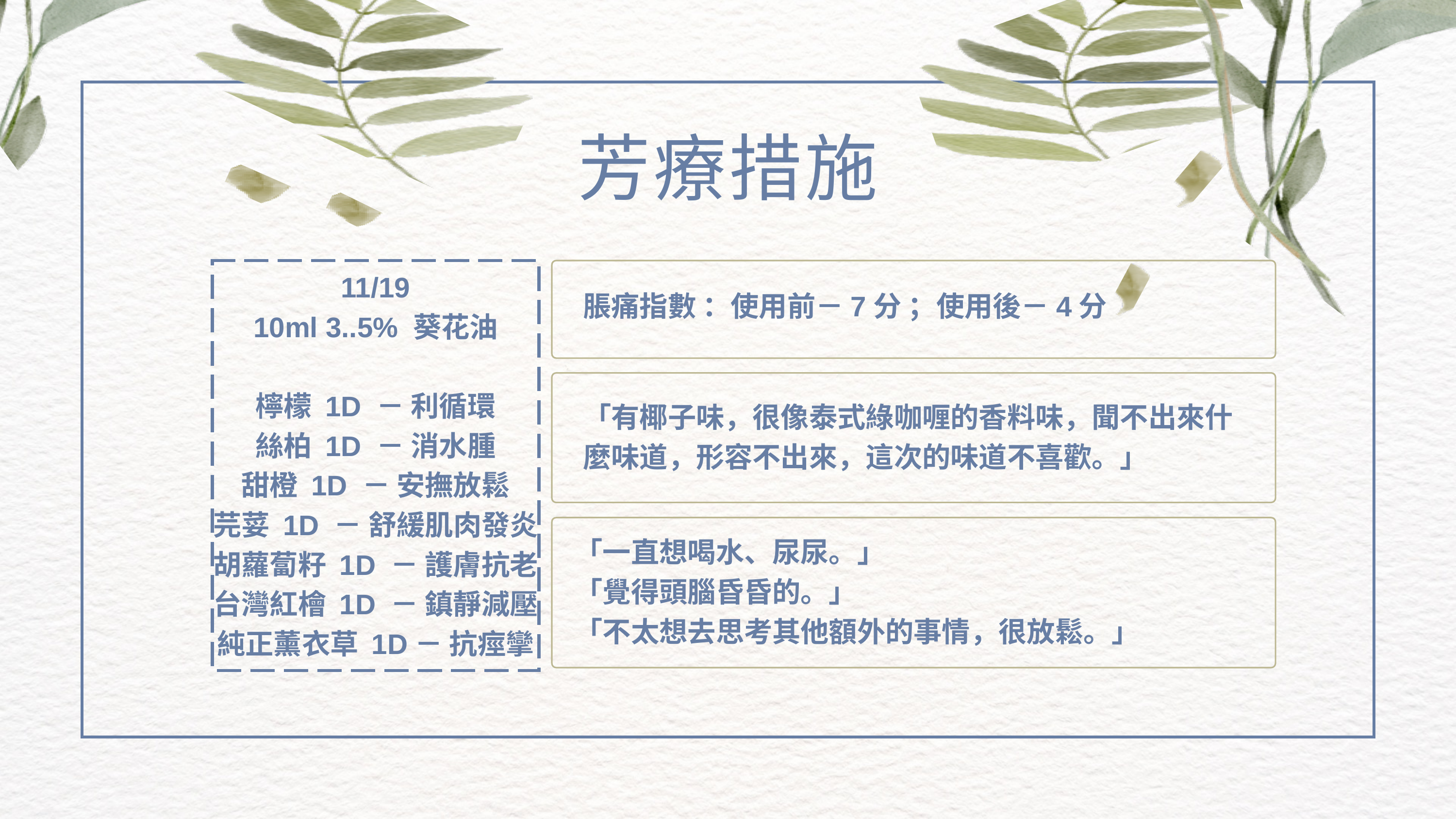

芳療措施

11/19
10ml 3..5% 葵花油

檸檬 1D － 利循環
絲柏 1D － 消水腫
甜橙 1D － 安撫放鬆
芫荽 1D － 舒緩肌肉發炎
胡蘿蔔籽 1D － 護膚抗老
台灣紅檜 1D － 鎮靜減壓
純正薰衣草 1D－ 抗痙攣
脹痛指數 ：使用前－7分 ；使用後－4分

「有椰子味，很像泰式綠咖喱的香料味，聞不出來什麼味道，形容不出來，這次的味道不喜歡。」

「一直想喝水、尿尿。」
「覺得頭腦昏昏的。」
「不太想去思考其他額外的事情，很放鬆。」